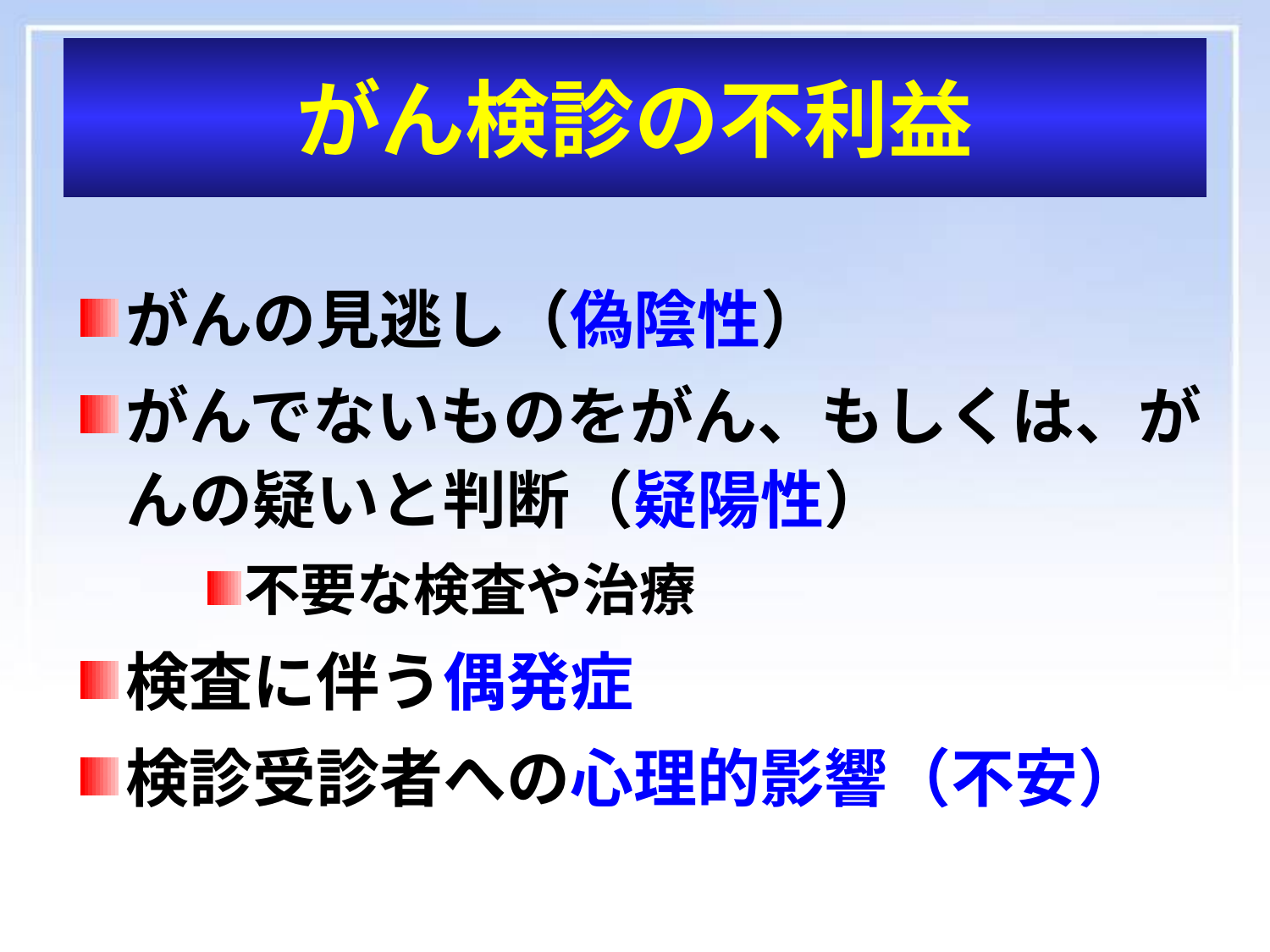

# がん検診の不利益
がんの見逃し（偽陰性）
がんでないものをがん、もしくは、がんの疑いと判断（疑陽性）
不要な検査や治療
検査に伴う偶発症
検診受診者への心理的影響（不安）